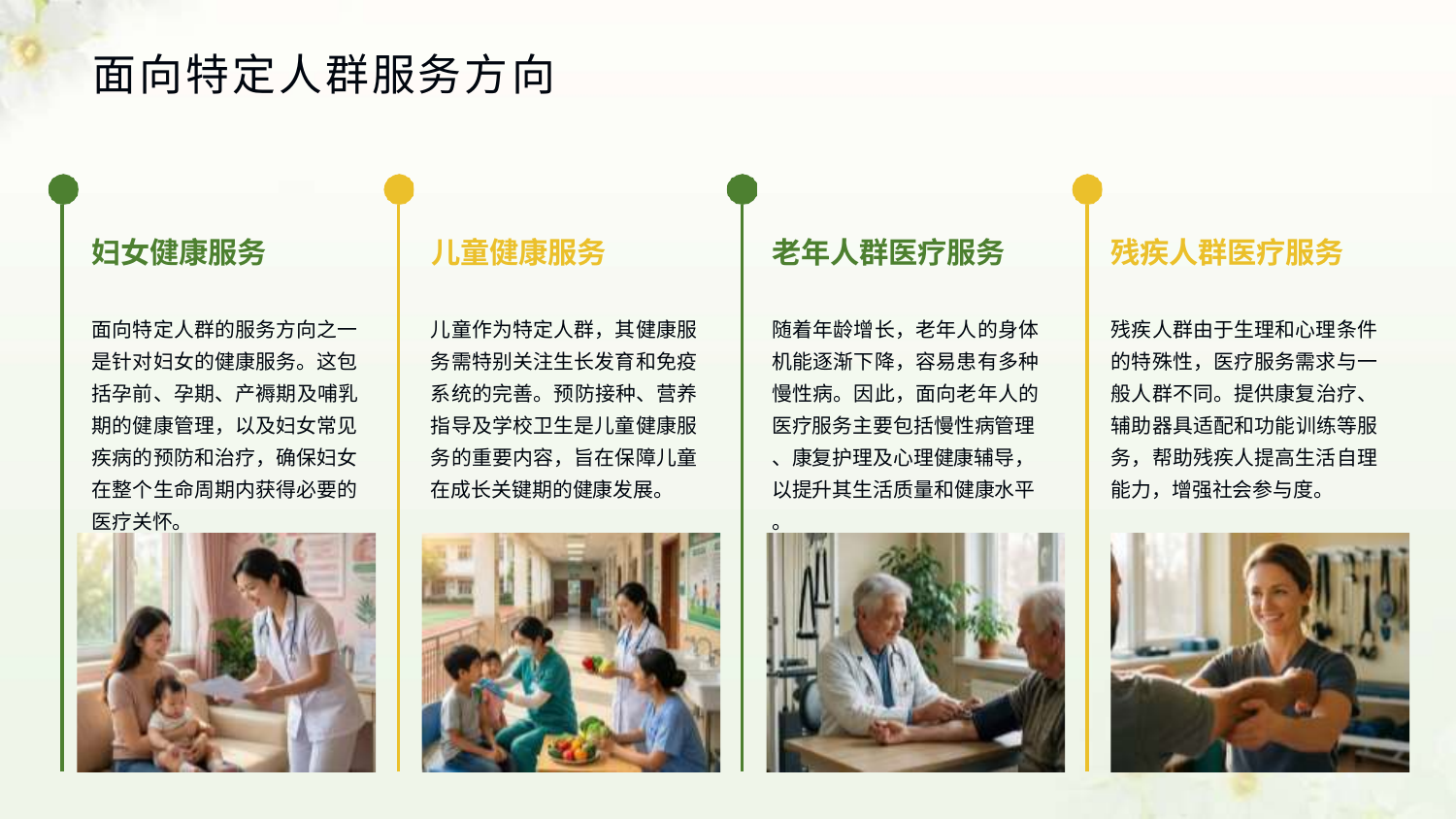

# 面向特定人群服务方向

妇女健康服务
儿童健康服务
老年人群医疗服务
残疾人群医疗服务
面向特定人群的服务方向之一 是针对妇女的健康服务。这包 括孕前、孕期、产褥期及哺乳 期的健康管理，以及妇女常见 疾病的预防和治疗，确保妇女 在整个生命周期内获得必要的 医疗关怀。
儿童作为特定人群，其健康服 务需特别关注生长发育和免疫 系统的完善。预防接种、营养 指导及学校卫生是儿童健康服 务的重要内容，旨在保障儿童 在成长关键期的健康发展。
随着年龄增长，老年人的身体 机能逐渐下降，容易患有多种 慢性病。因此，面向老年人的 医疗服务主要包括慢性病管理
、康复护理及心理健康辅导， 以提升其生活质量和健康水平
。
残疾人群由于生理和心理条件 的特殊性，医疗服务需求与一 般人群不同。提供康复治疗、 辅助器具适配和功能训练等服 务，帮助残疾人提高生活自理 能力，增强社会参与度。